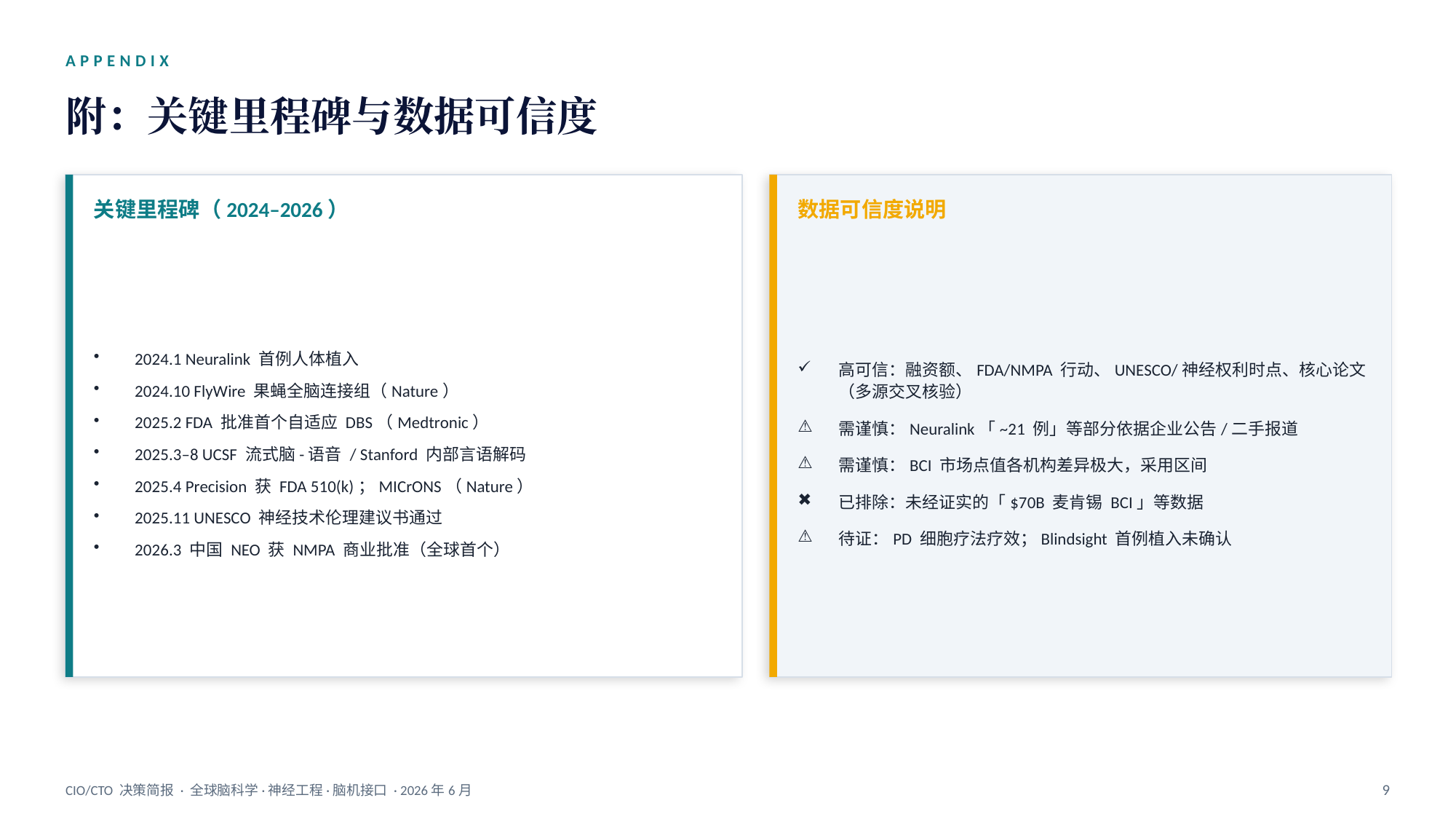

APPENDIX
附：关键里程碑与数据可信度

关键里程碑（2024–2026）
数据可信度说明
2024.1 Neuralink 首例人体植入
2024.10 FlyWire 果蝇全脑连接组（Nature）
2025.2 FDA 批准首个自适应 DBS（Medtronic）
2025.3–8 UCSF 流式脑-语音 / Stanford 内部言语解码
2025.4 Precision 获 FDA 510(k)；MICrONS（Nature）
2025.11 UNESCO 神经技术伦理建议书通过
2026.3 中国 NEO 获 NMPA 商业批准（全球首个）
高可信：融资额、FDA/NMPA 行动、UNESCO/神经权利时点、核心论文（多源交叉核验）
需谨慎：Neuralink「~21 例」等部分依据企业公告/二手报道
需谨慎：BCI 市场点值各机构差异极大，采用区间
已排除：未经证实的「$70B 麦肯锡 BCI」等数据
待证：PD 细胞疗法疗效；Blindsight 首例植入未确认
CIO/CTO 决策简报 · 全球脑科学·神经工程·脑机接口 · 2026年6月
9